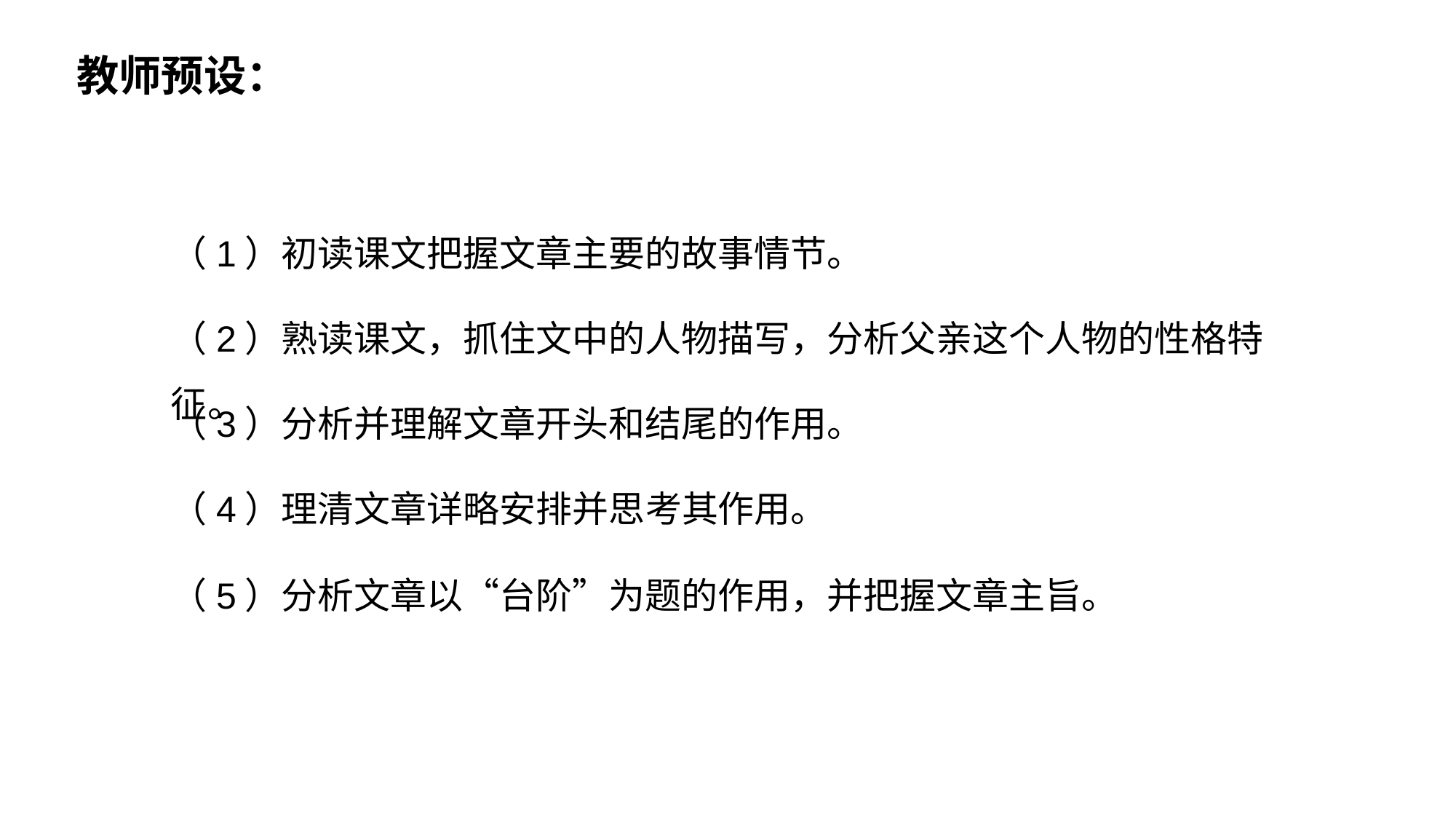

教师预设：
（1）初读课文把握文章主要的故事情节。
（2）熟读课文，抓住文中的人物描写，分析父亲这个人物的性格特征。
（3）分析并理解文章开头和结尾的作用。
（4）理清文章详略安排并思考其作用。
（5）分析文章以“台阶”为题的作用，并把握文章主旨。